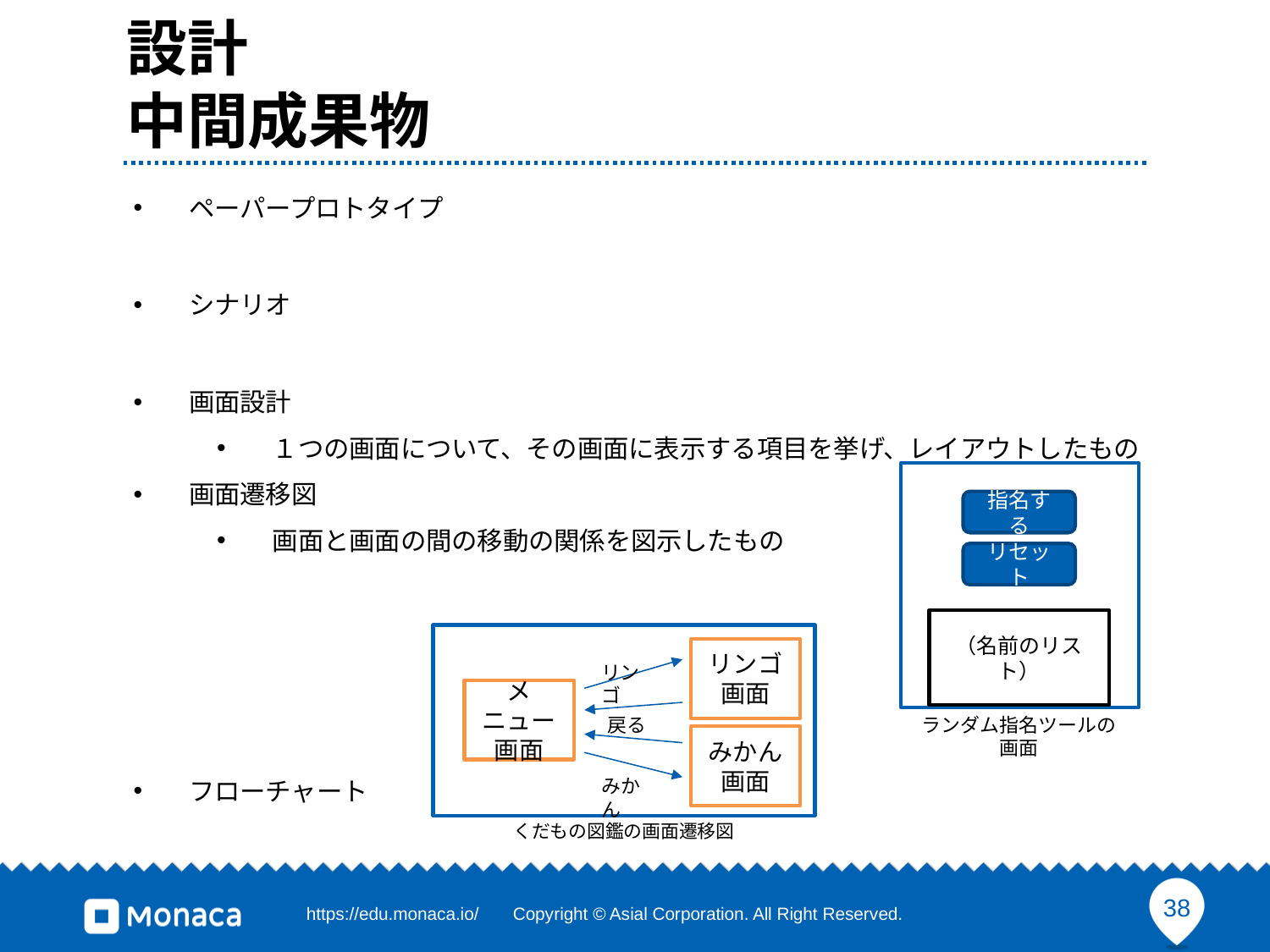

# 設計 中間成果物
ペーパープロトタイプ

シナリオ

画面設計
１つの画面について、その画面に表示する項目を挙げ、レイアウトしたもの
画面遷移図
画面と画面の間の移動の関係を図示したもの

フローチャート

指名する
リセット
（名前のリスト）
ランダム指名ツールの
画面

リンゴ
画面
リンゴ
メニュー画面
戻る
みかん
画面
みかん
くだもの図鑑の画面遷移図